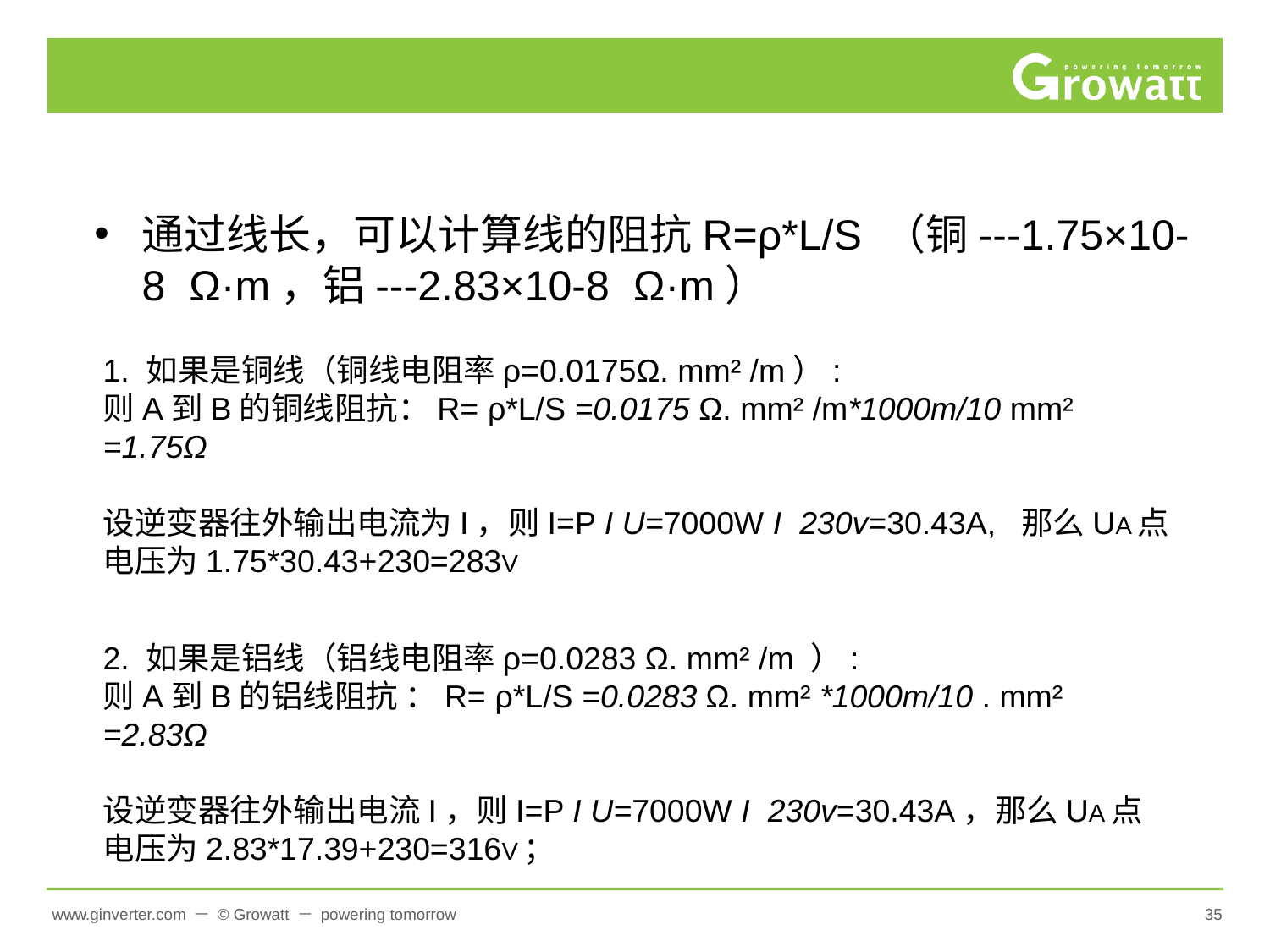

#
通过线长，可以计算线的阻抗R=ρ*L/S （铜---1.75×10-8  Ω·m，铝---2.83×10-8  Ω·m）
1. 如果是铜线（铜线电阻率ρ=0.0175Ω. mm² /m）:
则A到B的铜线阻抗：R= ρ*L/S =0.0175 Ω. mm² /m*1000m/10 mm² =1.75Ω

设逆变器往外输出电流为I，则I=P I U=7000W I  230v=30.43A,  那么UA点电压为1.75*30.43+230=283V

2. 如果是铝线（铝线电阻率ρ=0.0283 Ω. mm² /m ）:
则A到B的铝线阻抗 ：R= ρ*L/S =0.0283 Ω. mm² *1000m/10 . mm² =2.83Ω

设逆变器往外输出电流I，则I=P I U=7000W I  230v=30.43A，那么UA点电压为2.83*17.39+230=316V；